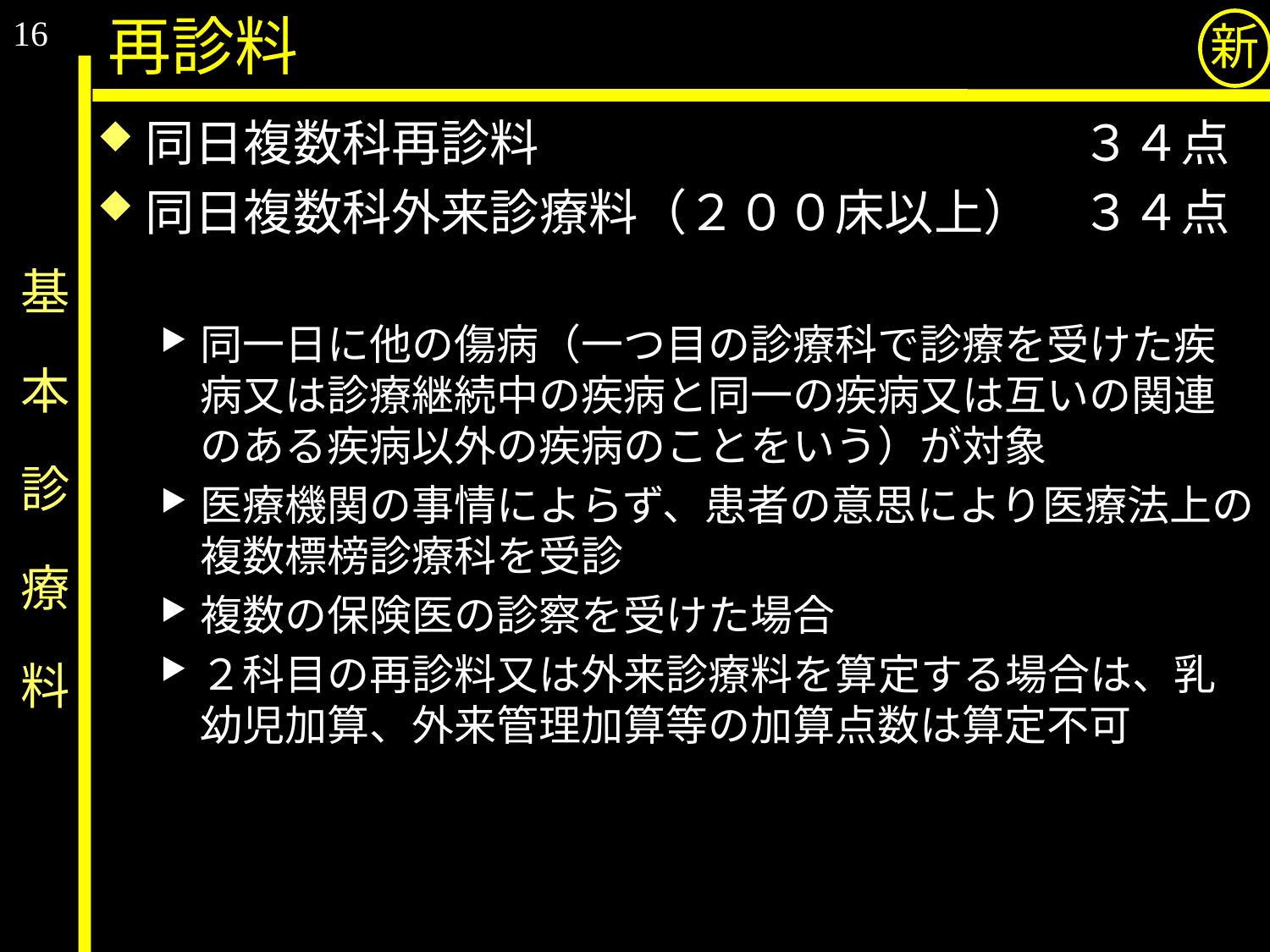

16
再診料
新

同日複数科再診料　　　　　　　　　　　３４点
同日複数科外来診療料（２００床以上）　３４点

同一日に他の傷病（一つ目の診療科で診療を受けた疾病又は診療継続中の疾病と同一の疾病又は互いの関連のある疾病以外の疾病のことをいう）が対象
医療機関の事情によらず、患者の意思により医療法上の複数標榜診療科を受診
複数の保険医の診察を受けた場合
２科目の再診料又は外来診療料を算定する場合は、乳幼児加算、外来管理加算等の加算点数は算定不可
# 基　本　診　療　料